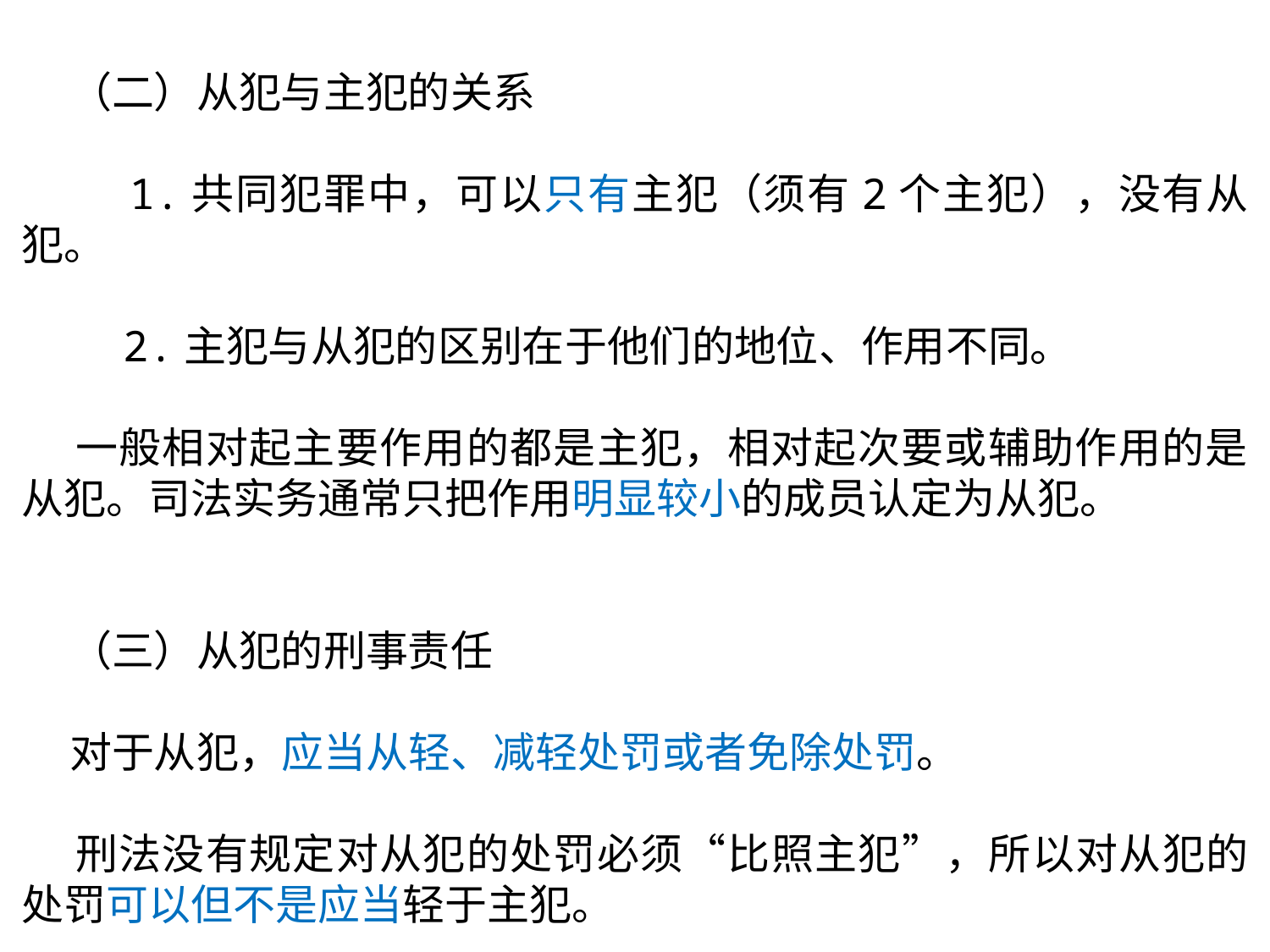

（二）从犯与主犯的关系

    1.共同犯罪中，可以只有主犯（须有2个主犯），没有从犯。

    2.主犯与从犯的区别在于他们的地位、作用不同。

    一般相对起主要作用的都是主犯，相对起次要或辅助作用的是从犯。司法实务通常只把作用明显较小的成员认定为从犯。

    （三）从犯的刑事责任

    对于从犯，应当从轻、减轻处罚或者免除处罚。

    刑法没有规定对从犯的处罚必须“比照主犯”，所以对从犯的处罚可以但不是应当轻于主犯。